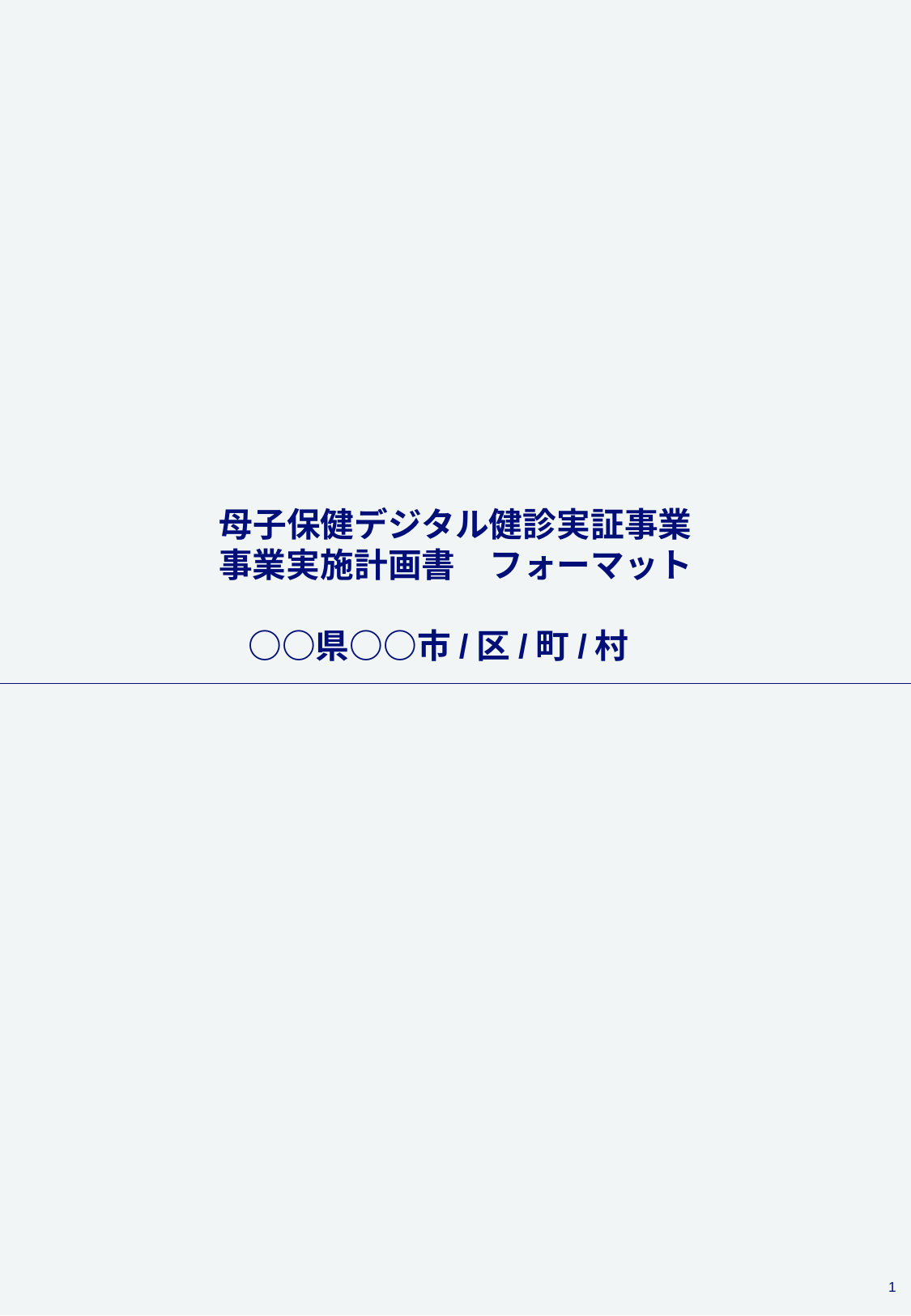

# 母子保健デジタル健診実証事業 事業実施計画書　フォーマット ○○県○○市/区/町/村